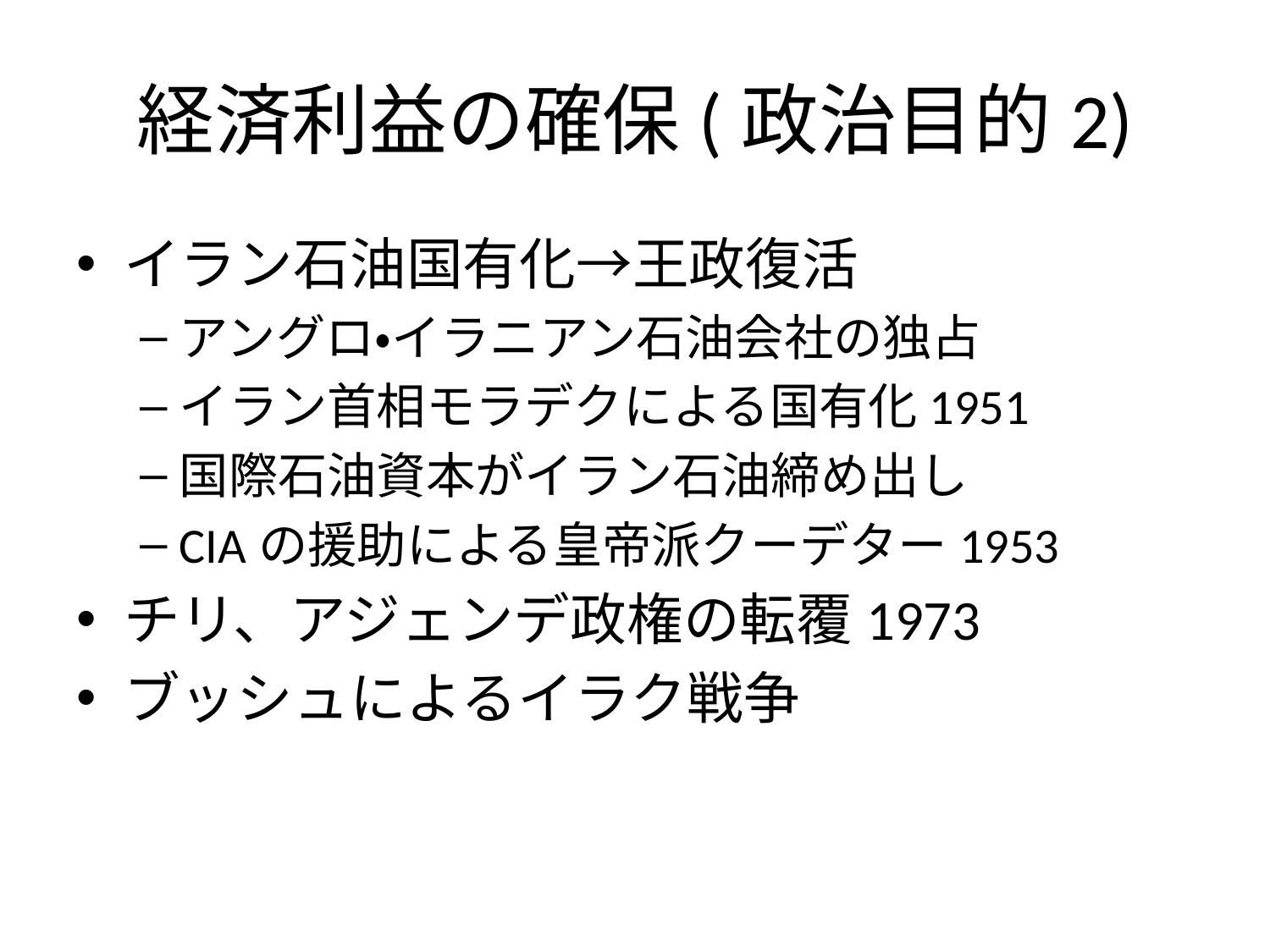

# 経済利益の確保(政治目的2)
イラン石油国有化→王政復活
アングロ・イラニアン石油会社の独占
イラン首相モラデクによる国有化1951
国際石油資本がイラン石油締め出し
CIAの援助による皇帝派クーデター1953
チリ、アジェンデ政権の転覆1973
ブッシュによるイラク戦争